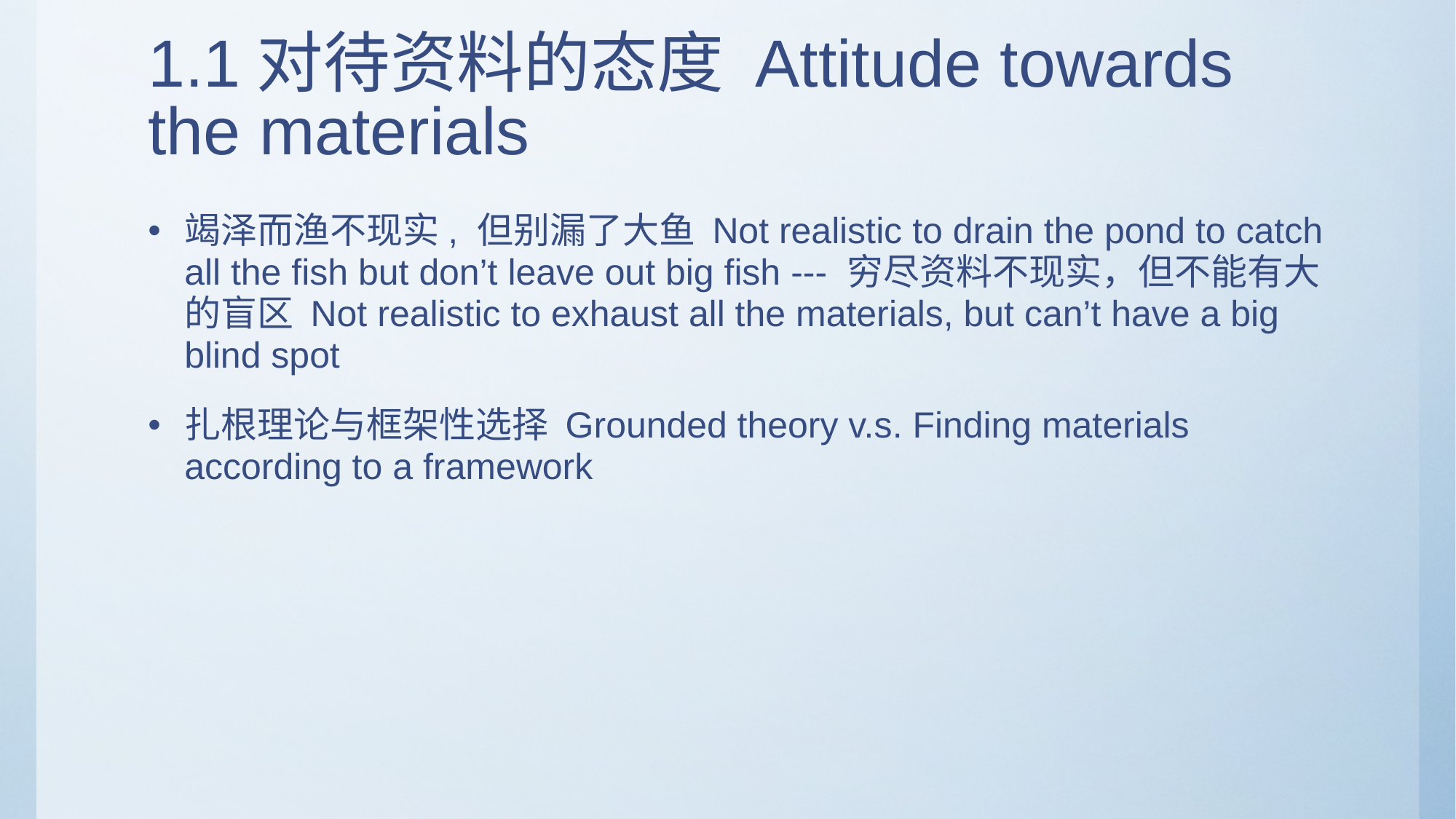

# 1.1对待资料的态度 Attitude towards the materials
竭泽而渔不现实, 但别漏了大鱼 Not realistic to drain the pond to catch all the fish but don’t leave out big fish --- 穷尽资料不现实，但不能有大的盲区 Not realistic to exhaust all the materials, but can’t have a big blind spot
扎根理论与框架性选择 Grounded theory v.s. Finding materials according to a framework